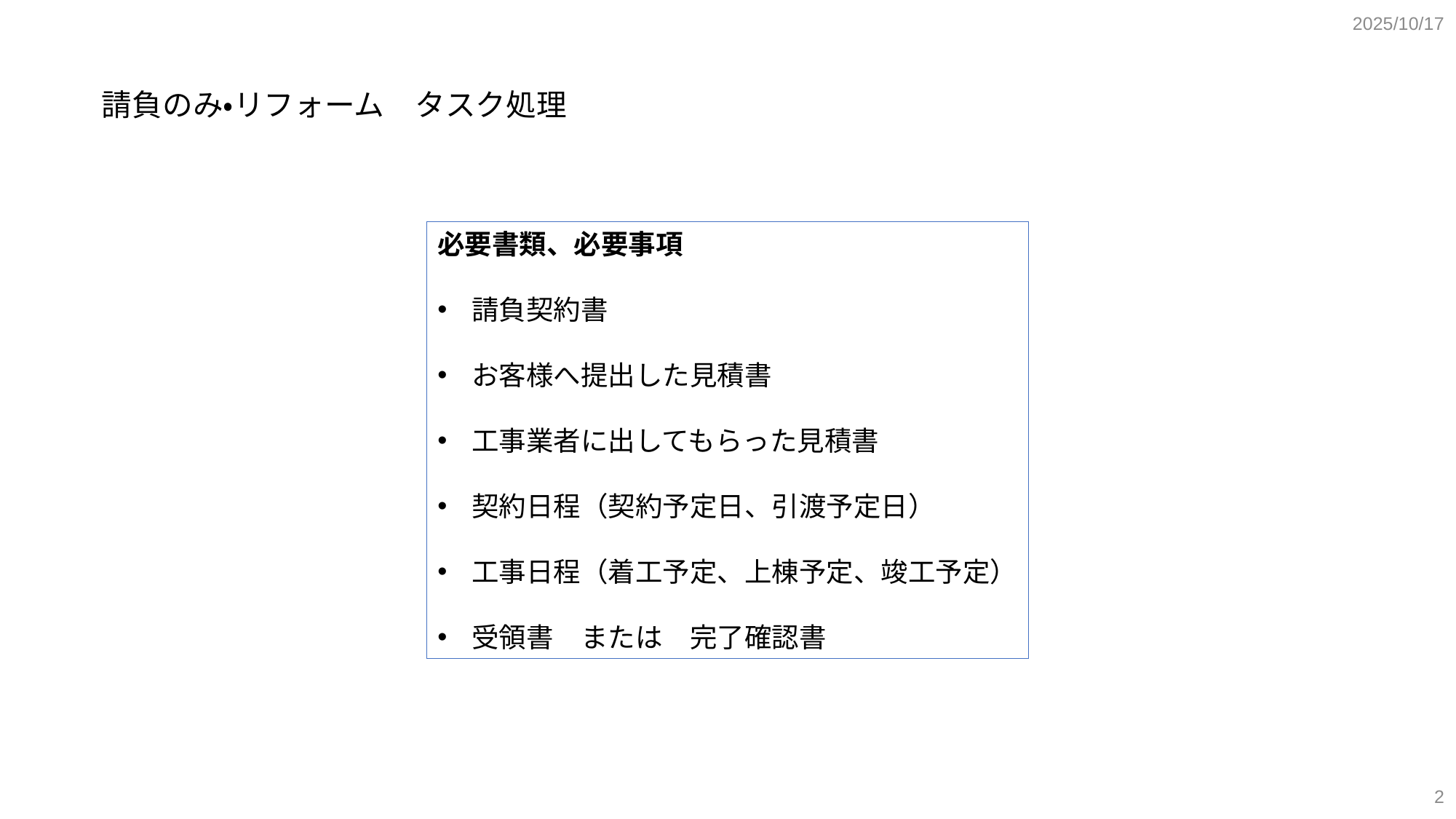

2025/10/17
請負のみ・リフォーム　タスク処理
必要書類、必要事項
請負契約書
お客様へ提出した見積書
工事業者に出してもらった見積書
契約日程（契約予定日、引渡予定日）
工事日程（着工予定、上棟予定、竣工予定）
受領書　または　完了確認書
2